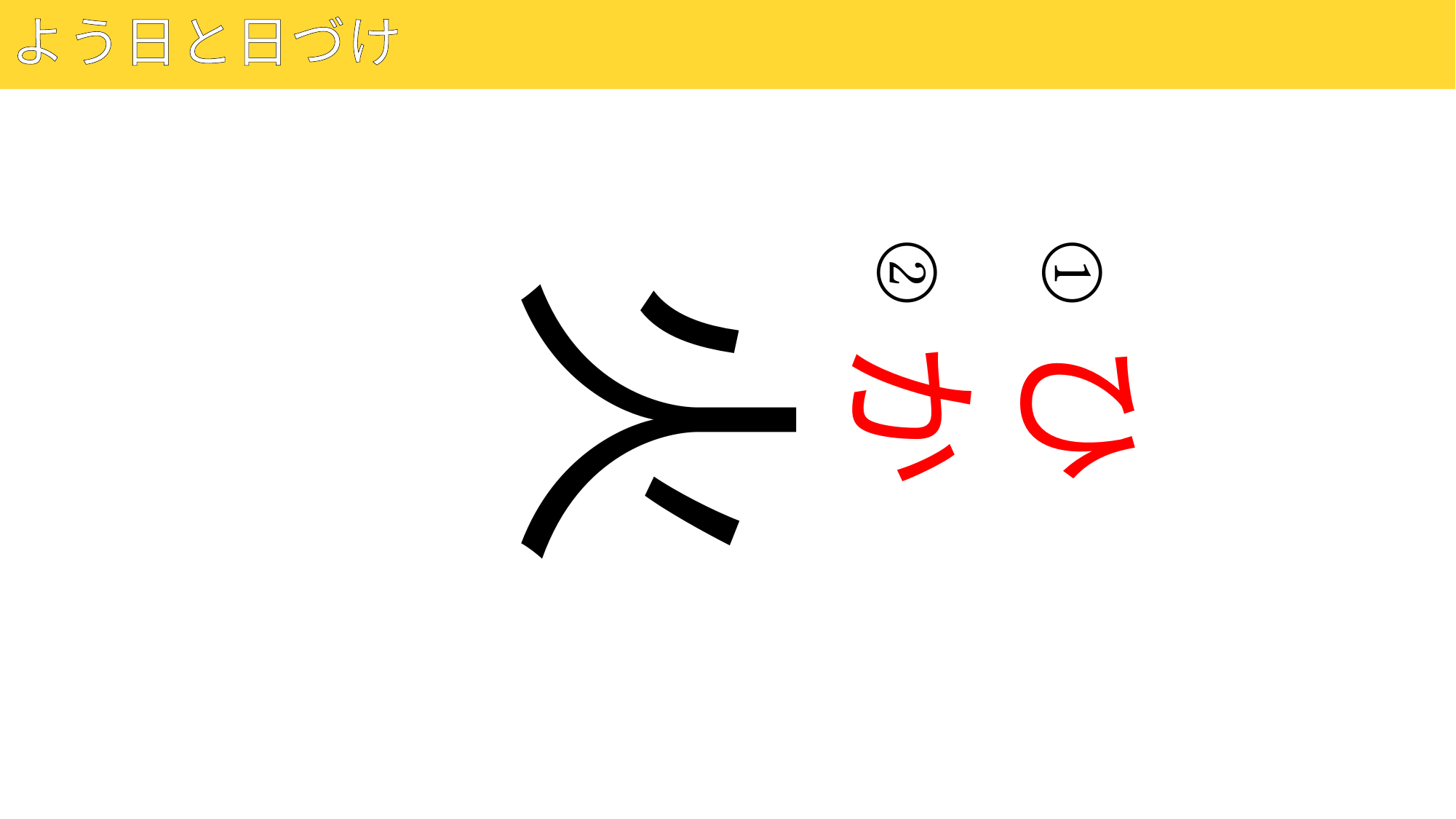

# よう日と日づけ
15
②
①
火
ひ
か